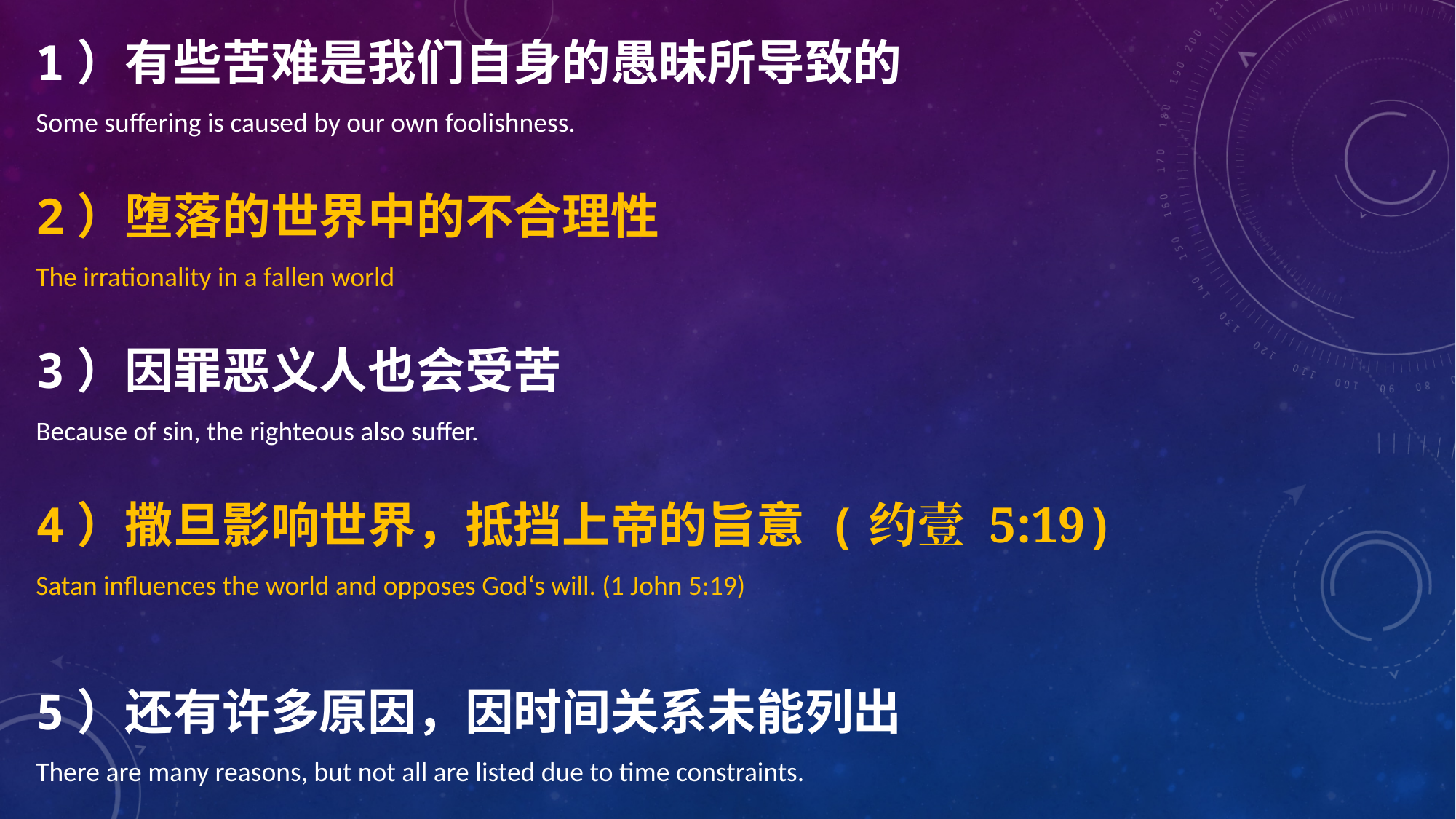

1）有些苦难是我们自身的愚昧所导致的
Some suffering is caused by our own foolishness.
2）堕落的世界中的不合理性
The irrationality in a fallen world
3）因罪恶义人也会受苦
Because of sin, the righteous also suffer.
4）撒旦影响世界，抵挡上帝的旨意 (约壹 5:19)
Satan influences the world and opposes God‘s will. (1 John 5:19)
5）还有许多原因，因时间关系未能列出
There are many reasons, but not all are listed due to time constraints.